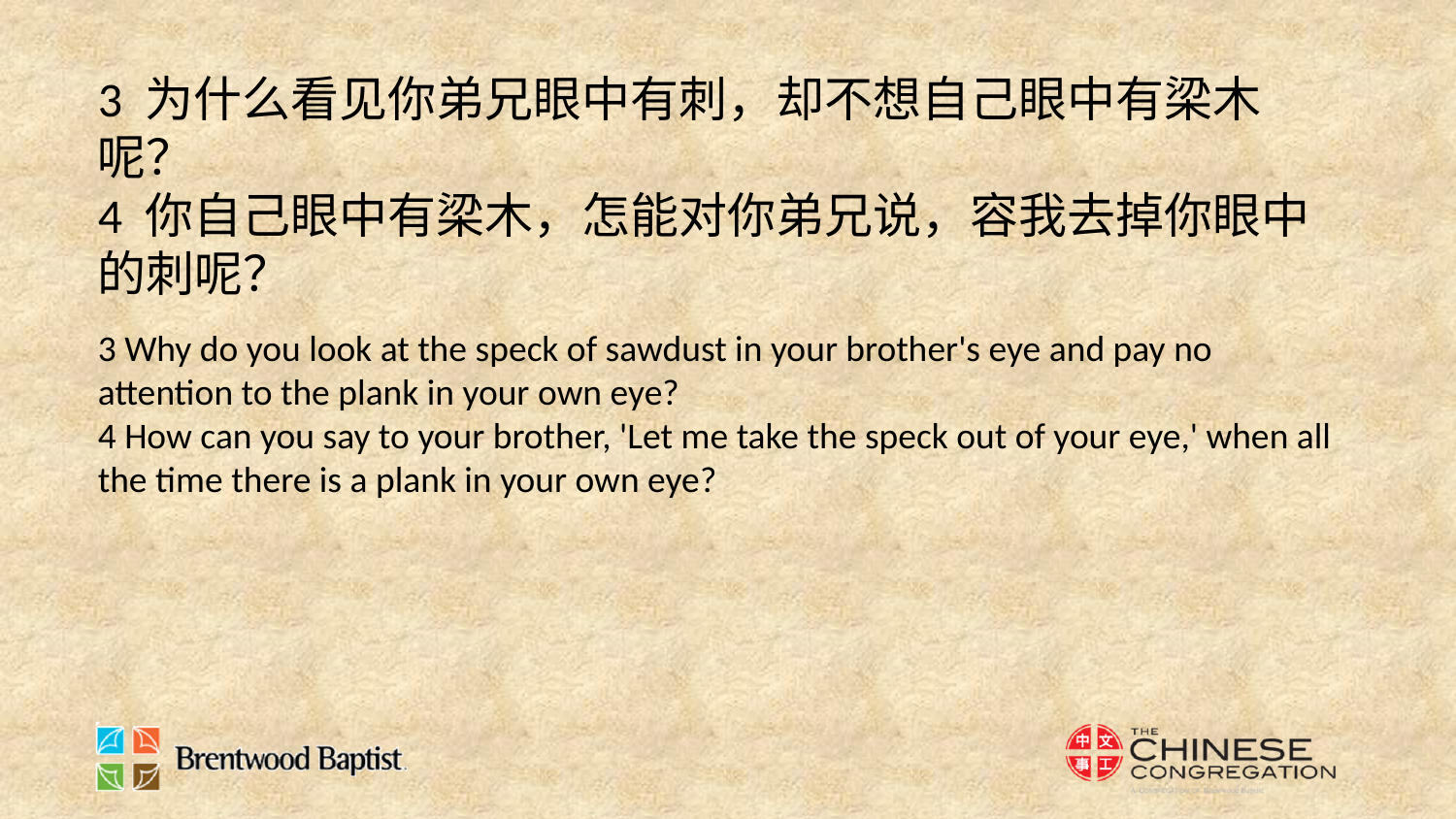

3 为什么看见你弟兄眼中有刺，却不想自己眼中有梁木呢？
4 你自己眼中有梁木，怎能对你弟兄说，容我去掉你眼中的刺呢？

3 Why do you look at the speck of sawdust in your brother's eye and pay no attention to the plank in your own eye?
4 How can you say to your brother, 'Let me take the speck out of your eye,' when all the time there is a plank in your own eye?